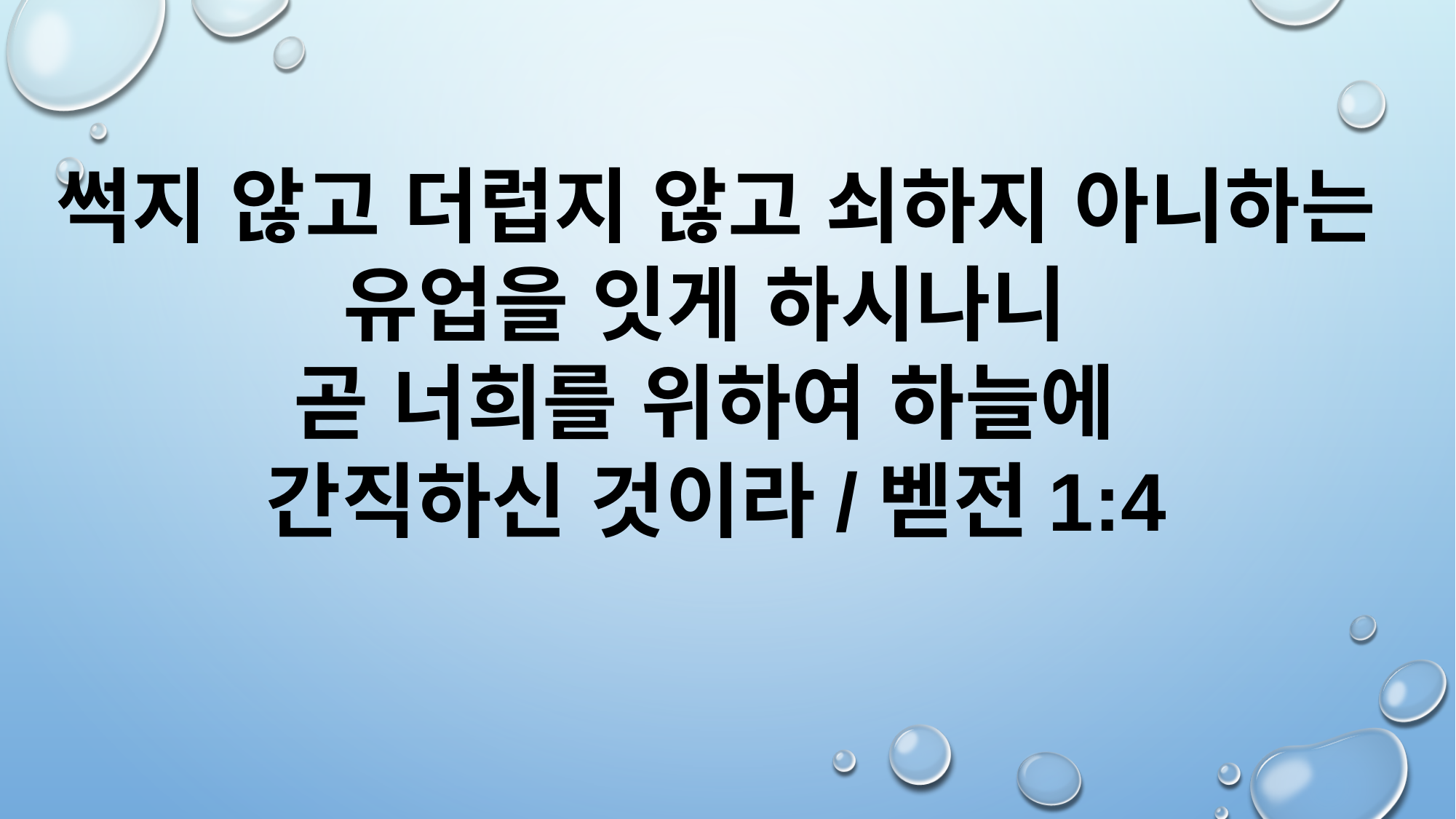

썩지 않고 더럽지 않고 쇠하지 아니하는 유업을 잇게 하시나니
곧 너희를 위하여 하늘에
간직하신 것이라/벧전1:4